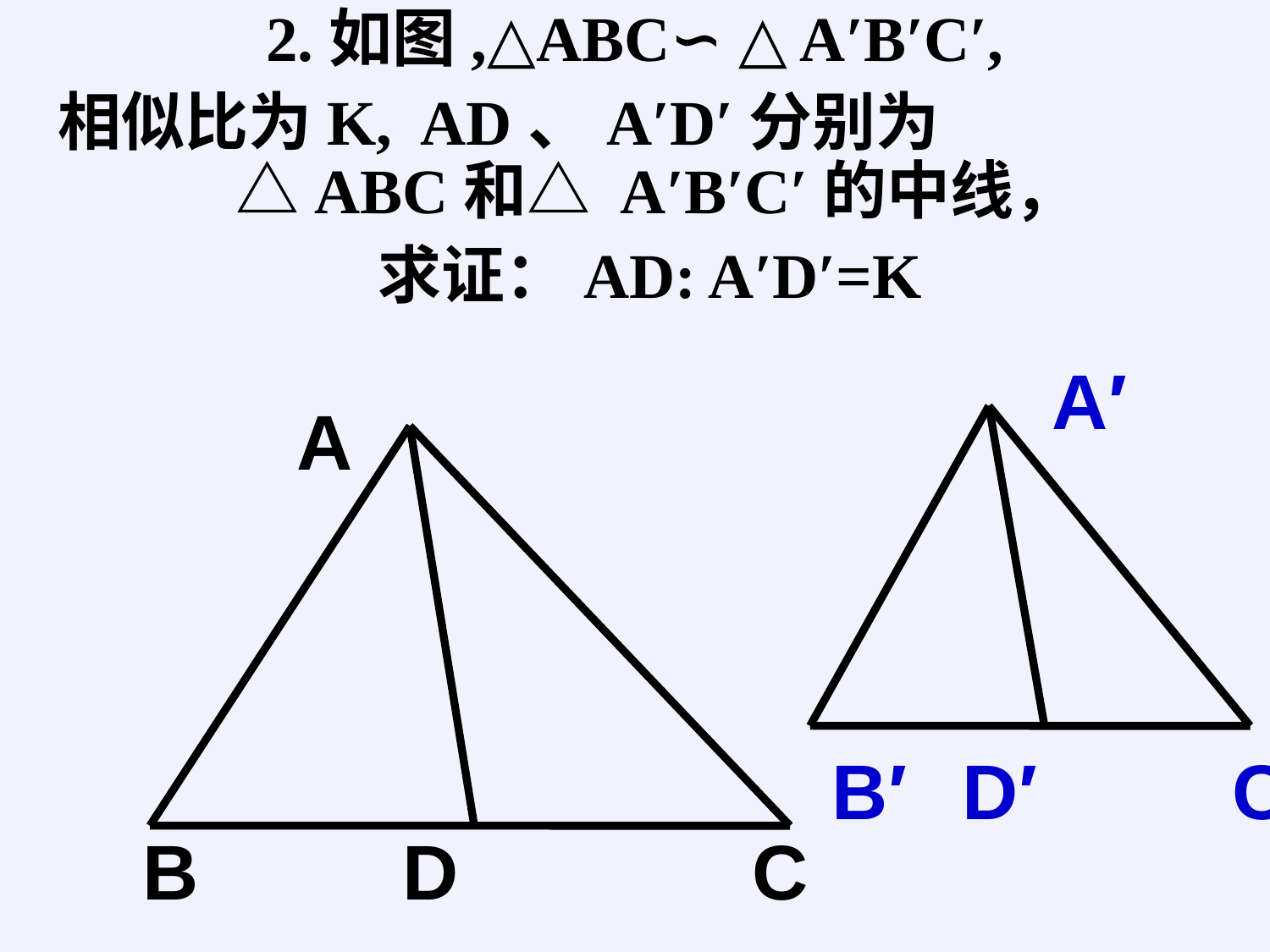

2.如图,△ABC∽ △ A′B′C′,
  相似比为K,  AD、A′D′分别为                          △ABC和△ A′B′C′的中线，
 求证：AD: A′D′=K

A′
A

B′
D′
B
D
C
C′